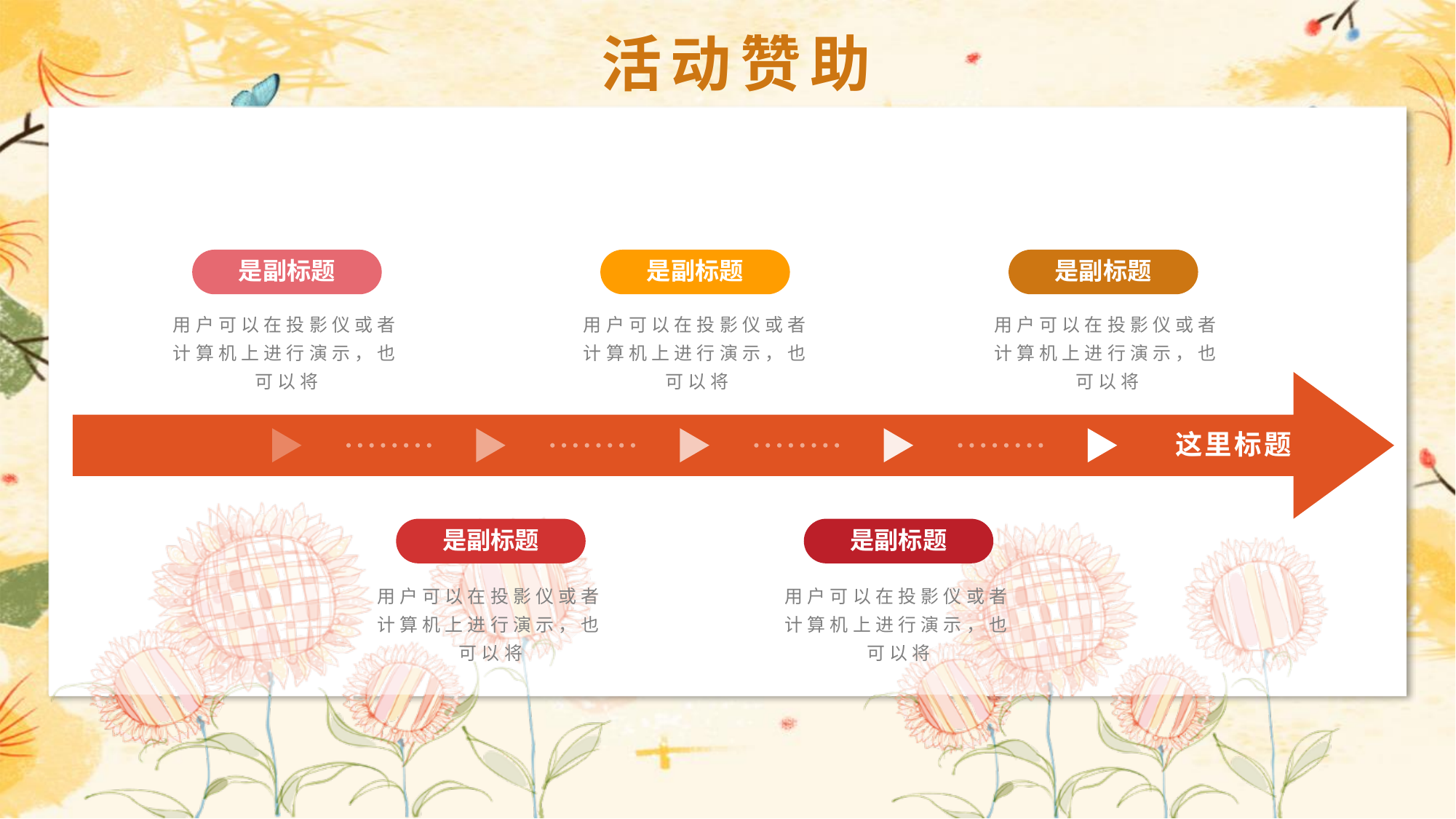

活动赞助

是副标题

是副标题

是副标题
用户可以在投影仪或者计算机上进行演示，也可以将
用户可以在投影仪或者计算机上进行演示，也可以将
用户可以在投影仪或者计算机上进行演示，也可以将

这里标题

是副标题

是副标题
用户可以在投影仪或者计算机上进行演示，也可以将
用户可以在投影仪或者计算机上进行演示，也可以将